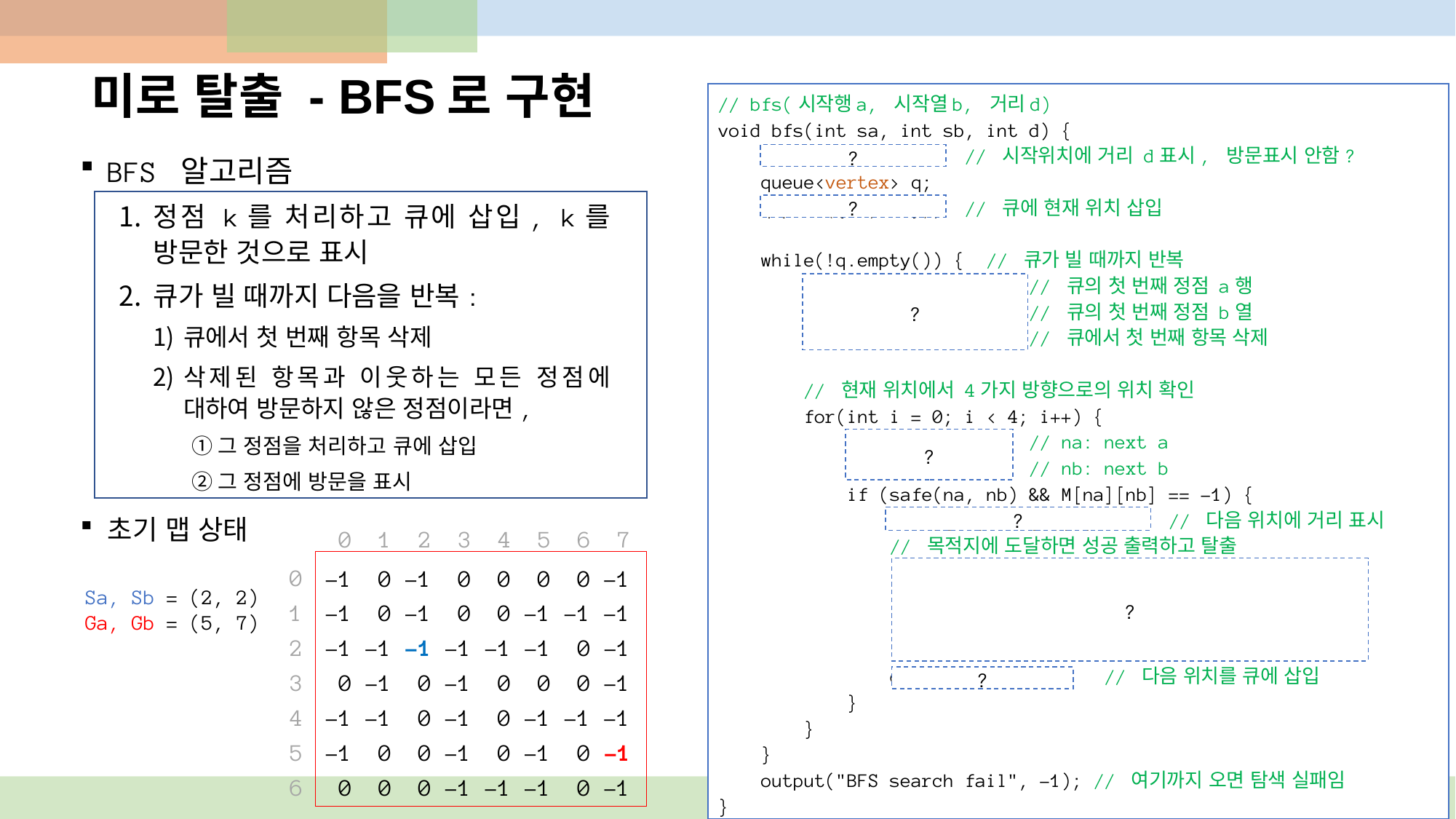

# 미로 탈출 - BFS로 구현
// bfs(시작행a, 시작열b, 거리d)
void bfs(int sa, int sb, int d) {
    M[sa][sb] = d;     // 시작위치에 거리 d표시, 방문표시 안함?
    queue<vertex> q;
    q.push({sa, sb});  // 큐에 현재 위치 삽입

    while(!q.empty()) {  // 큐가 빌 때까지 반복
        int a = q.front().a; // 큐의 첫 번째 정점 a행
        int b = q.front().b; // 큐의 첫 번째 정점 b열
        q.pop();             // 큐에서 첫 번째 항목 삭제

        // 현재 위치에서 4가지 방향으로의 위치 확인
        for(int i = 0; i < 4; i++) {
            int na=a+da[i];  // na: next a
            int nb=b+db[i];  // nb: next b
            if (safe(na, nb) && M[na][nb] == -1) {
                M[na][nb] = M[a][b] + 1;  // 다음 위치에 거리 표시
                // 목적지에 도달하면 성공 출력하고 탈출
                if(na==Ga && nb==Gb) {
                    output("BFS search success", M[na][nb]);
                    return;
                }
                q.push({na, nb});   // 다음 위치를 큐에 삽입
            }
        }
    }
    output("BFS search fail", -1); // 여기까지 오면 탐색 실패임
}
BFS 알고리즘
정점 k를 처리하고 큐에 삽입, k를 방문한 것으로 표시
큐가 빌 때까지 다음을 반복:
큐에서 첫 번째 항목 삭제
삭제된 항목과 이웃하는 모든 정점에 대하여 방문하지 않은 정점이라면,
그 정점을 처리하고 큐에 삽입
그 정점에 방문을 표시
초기 맵 상태
?

?
?
?
?
 0  1  2  3  4  5  6  7
0
1
2
3
4
5
6
-1  0 -1  0  0  0  0 -1
-1  0 -1  0  0 -1 -1 -1
-1 -1 -1 -1 -1 -1  0 -1
 0 -1  0 -1  0  0  0 -1
-1 -1  0 -1  0 -1 -1 -1
-1  0  0 -1  0 -1  0 -1
 0  0  0 -1 -1 -1  0 -1
?
Sa, Sb = (2, 2)
Ga, Gb = (5, 7)
?
251